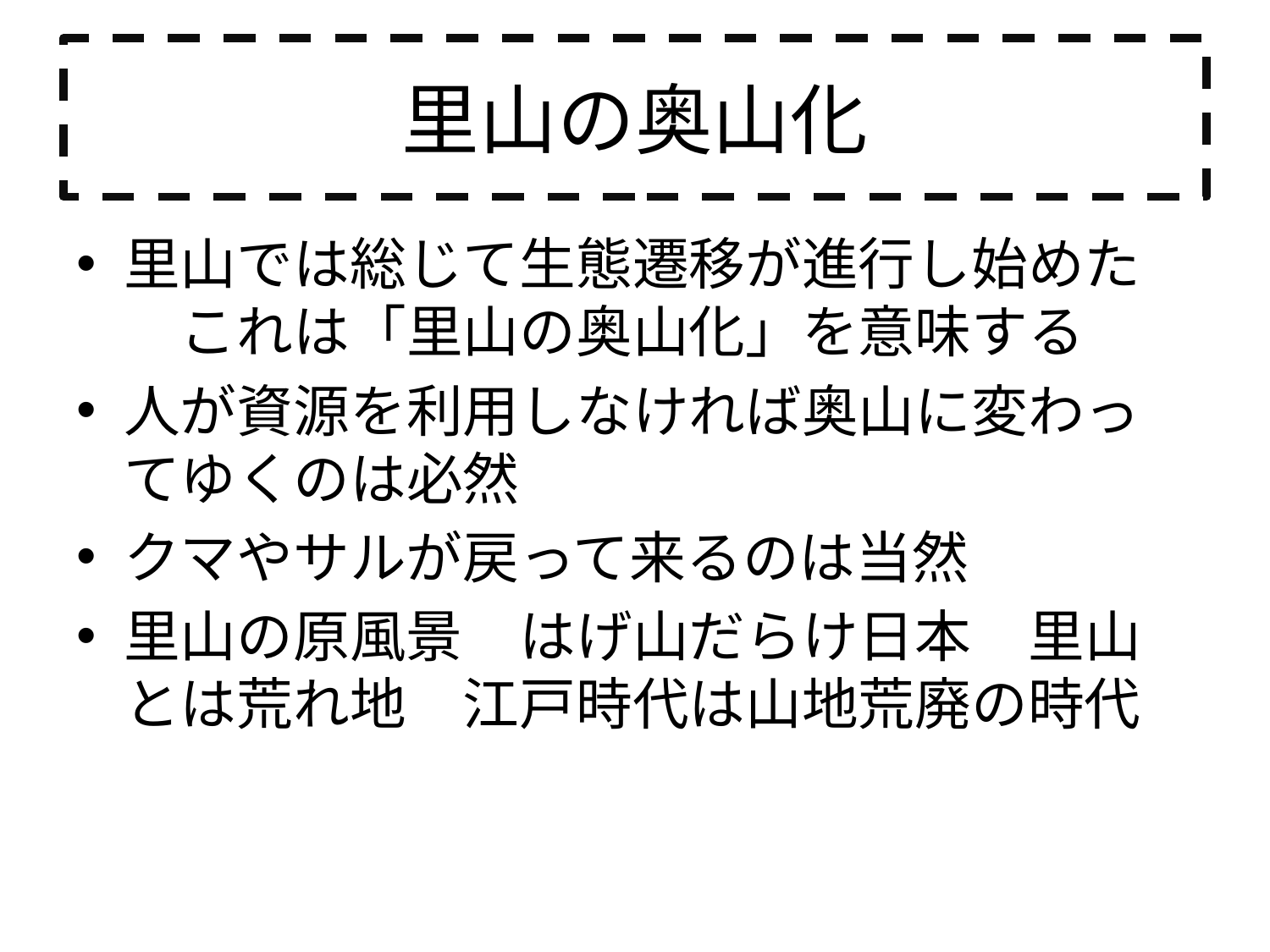

# 里山の奥山化
里山では総じて生態遷移が進行し始めた　これは「里山の奥山化」を意味する
人が資源を利用しなければ奥山に変わってゆくのは必然
クマやサルが戻って来るのは当然
里山の原風景　はげ山だらけ日本　里山とは荒れ地　江戸時代は山地荒廃の時代